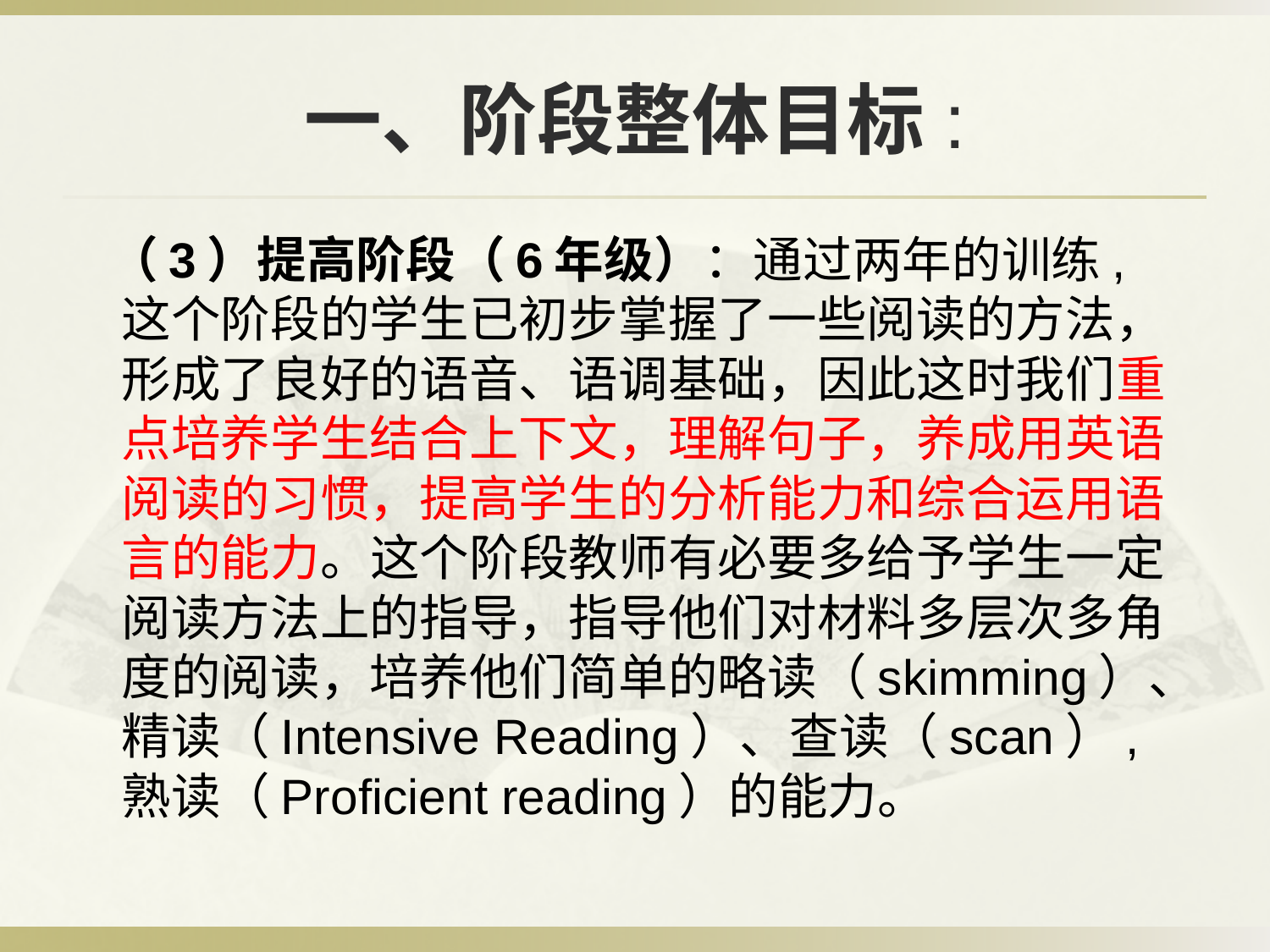

# 一、阶段整体目标:
  （3）提高阶段（6年级）：通过两年的训练, 这个阶段的学生已初步掌握了一些阅读的方法，形成了良好的语音、语调基础，因此这时我们重点培养学生结合上下文，理解句子，养成用英语阅读的习惯，提高学生的分析能力和综合运用语言的能力。这个阶段教师有必要多给予学生一定阅读方法上的指导，指导他们对材料多层次多角度的阅读，培养他们简单的略读（skimming）、精读（Intensive Reading）、查读（scan）,熟读（Proficient reading）的能力。